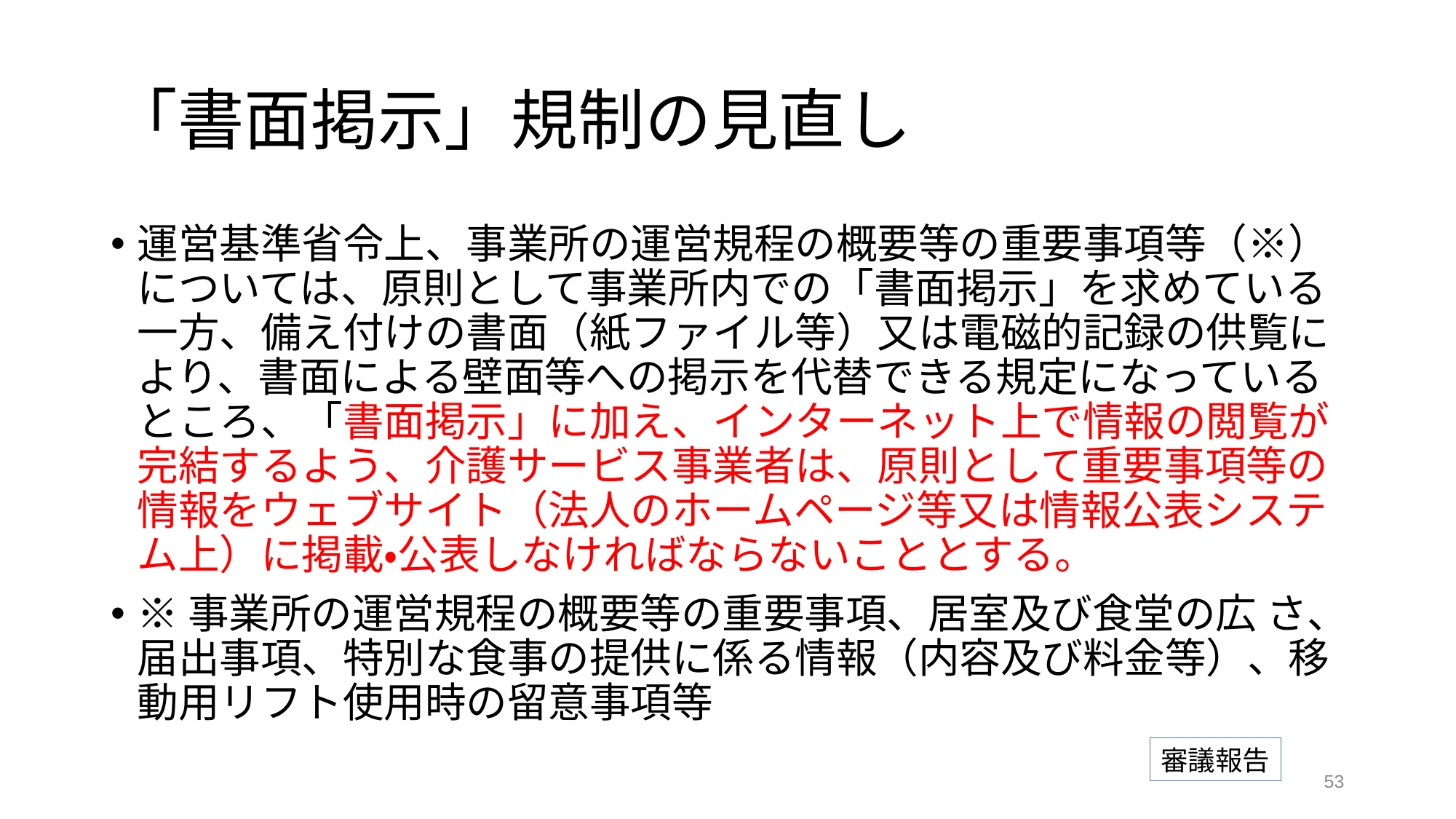

# 「書面掲示」規制の見直し
運営基準省令上、事業所の運営規程の概要等の重要事項等（※）については、原則として事業所内での「書面掲示」を求めている一方、備え付けの書面（紙ファイル等）又は電磁的記録の供覧により、書面による壁面等への掲示を代替できる規定になっているところ、「書面掲示」に加え、インターネット上で情報の閲覧が完結するよう、介護サービス事業者は、原則として重要事項等の情報をウェブサイト（法人のホームページ等又は情報公表システム上）に掲載・公表しなければならないこととする。
※事業所の運営規程の概要等の重要事項、居室及び食堂の広 さ、届出事項、特別な食事の提供に係る情報（内容及び料金等）、移動用リフト使用時の留意事項等
審議報告
53